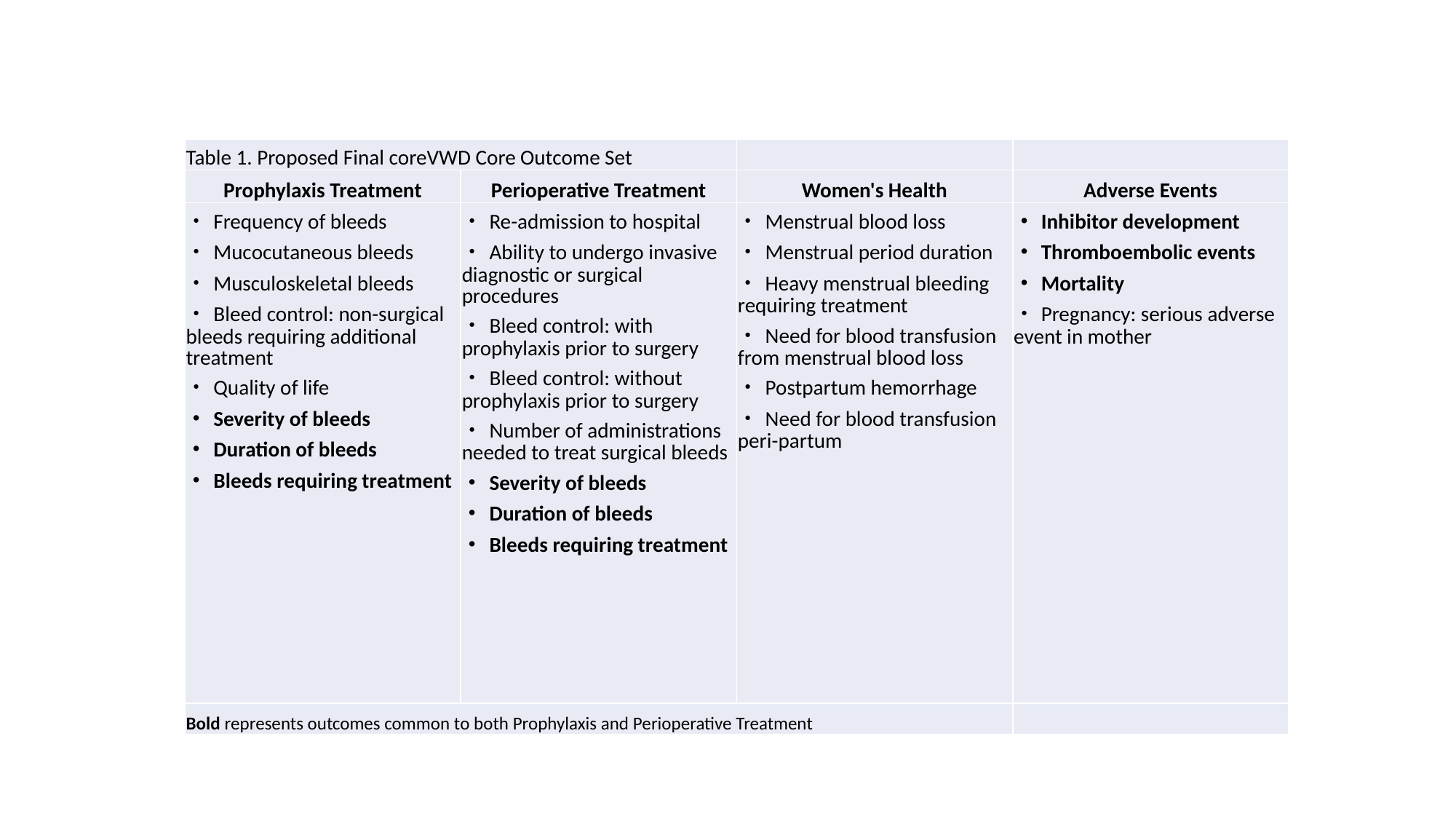

| Table 1. Proposed Final coreVWD Core Outcome Set |  |  |  |
| --- | --- | --- | --- |
| Prophylaxis Treatment | Perioperative Treatment | Women's Health | Adverse Events |
| ・Frequency of bleeds ・Mucocutaneous bleeds ・Musculoskeletal bleeds ・Bleed control: non-surgical bleeds requiring additional treatment ・Quality of life ・Severity of bleeds ・Duration of bleeds ・Bleeds requiring treatment | ・Re-admission to hospital ・Ability to undergo invasive diagnostic or surgical procedures ・Bleed control: with prophylaxis prior to surgery ・Bleed control: without prophylaxis prior to surgery ・Number of administrations needed to treat surgical bleeds ・Severity of bleeds ・Duration of bleeds ・Bleeds requiring treatment | ・Menstrual blood loss ・Menstrual period duration ・Heavy menstrual bleeding requiring treatment ・Need for blood transfusion from menstrual blood loss ・Postpartum hemorrhage ・Need for blood transfusion peri-partum | ・Inhibitor development ・Thromboembolic events ・Mortality ・Pregnancy: serious adverse event in mother |
| Bold represents outcomes common to both Prophylaxis and Perioperative Treatment |  |  |  |